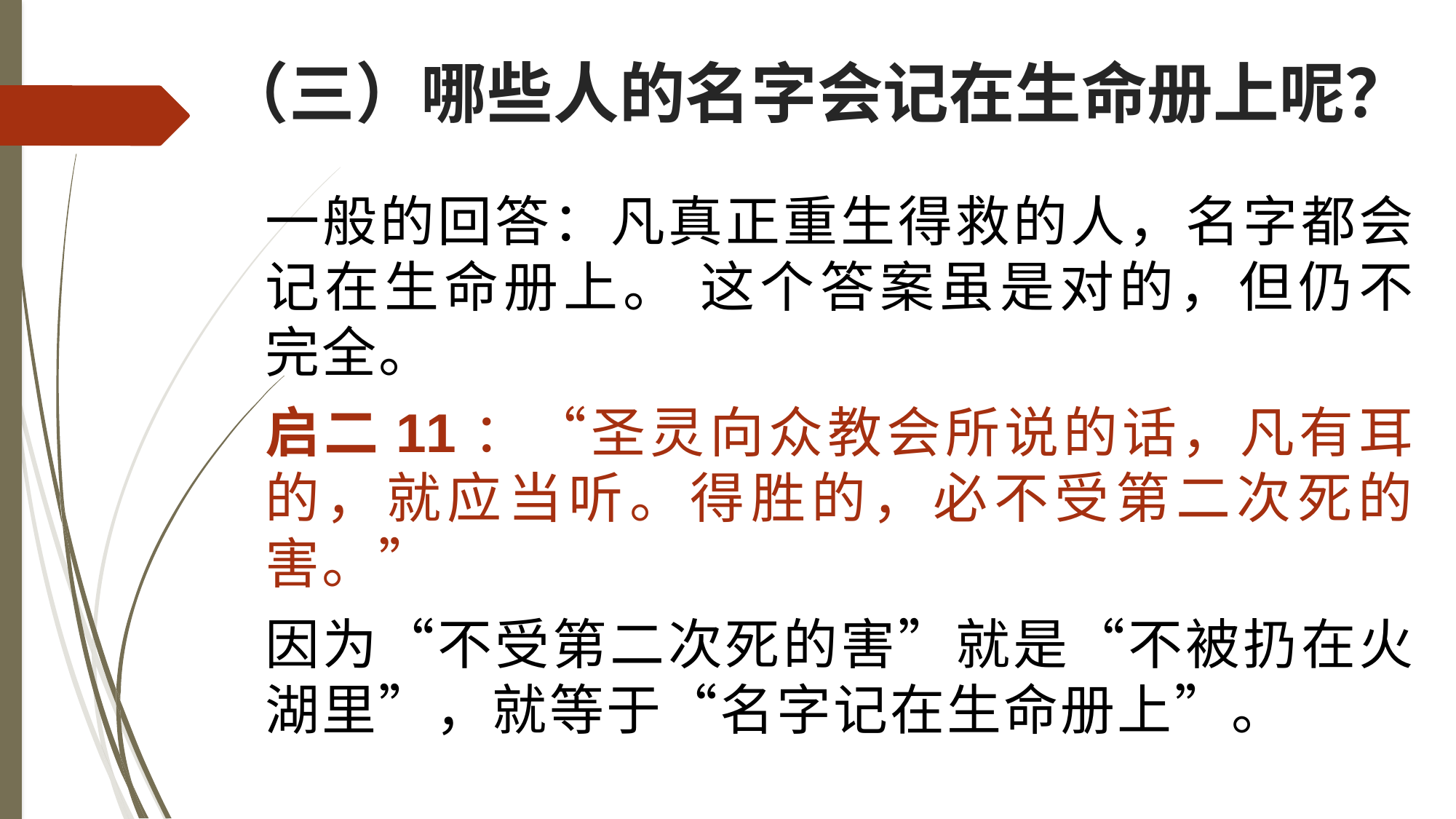

# （三）哪些人的名字会记在生命册上呢？
一般的回答：凡真正重生得救的人，名字都会记在生命册上。 这个答案虽是对的，但仍不完全。
启二11：“圣灵向众教会所说的话，凡有耳的，就应当听。得胜的，必不受第二次死的害。”
因为“不受第二次死的害”就是“不被扔在火湖里”，就等于“名字记在生命册上”。